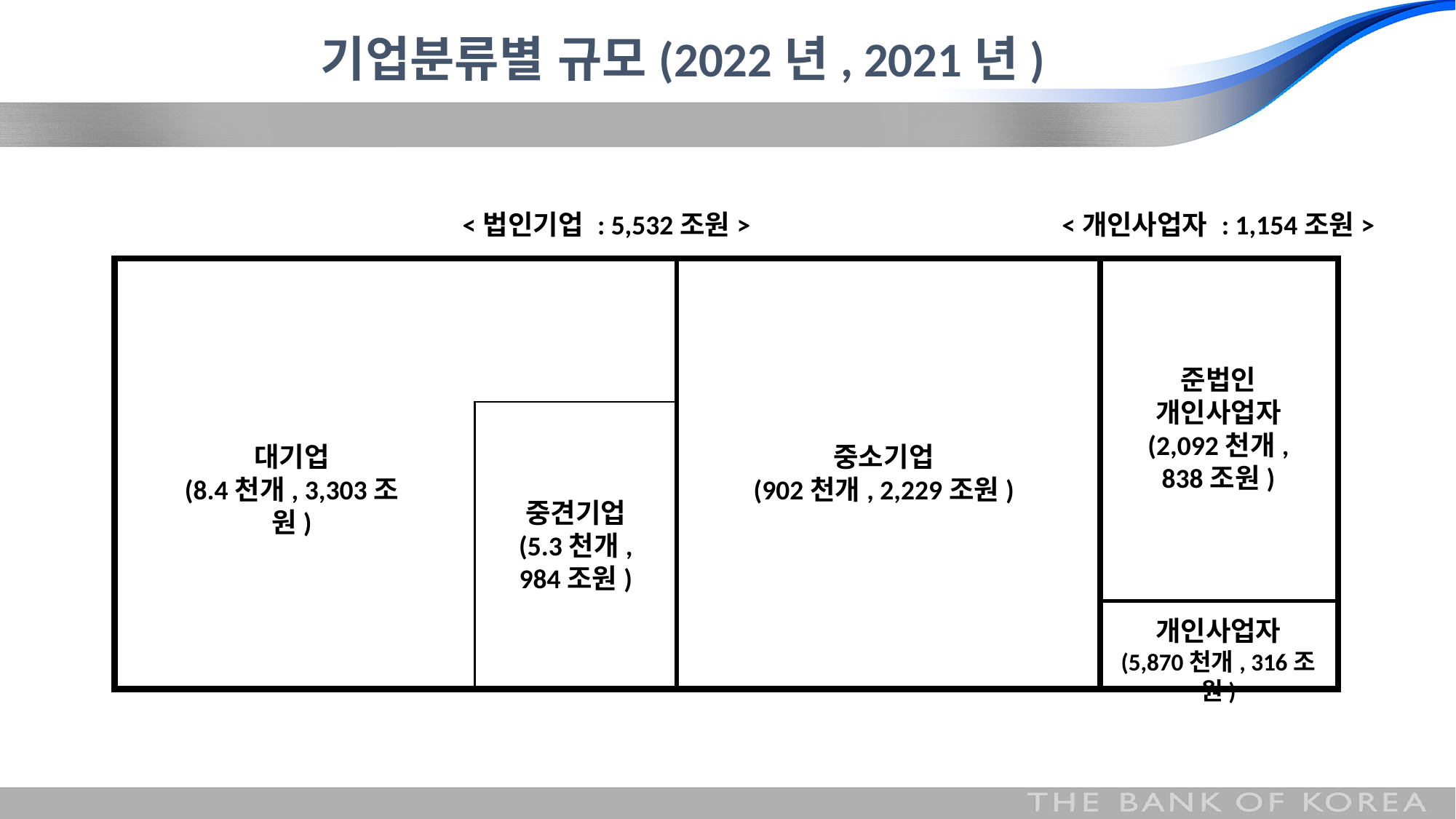

# 기업분류별 규모(2022년, 2021년)
<법인기업 : 5,532조원>
<개인사업자 : 1,154조원>

준법인
개인사업자
(2,092천개, 838조원)

대기업
(8.4천개, 3,303조원)
중소기업
(902천개, 2,229조원)
중견기업
(5.3천개, 984조원)

개인사업자
(5,870천개, 316조원)